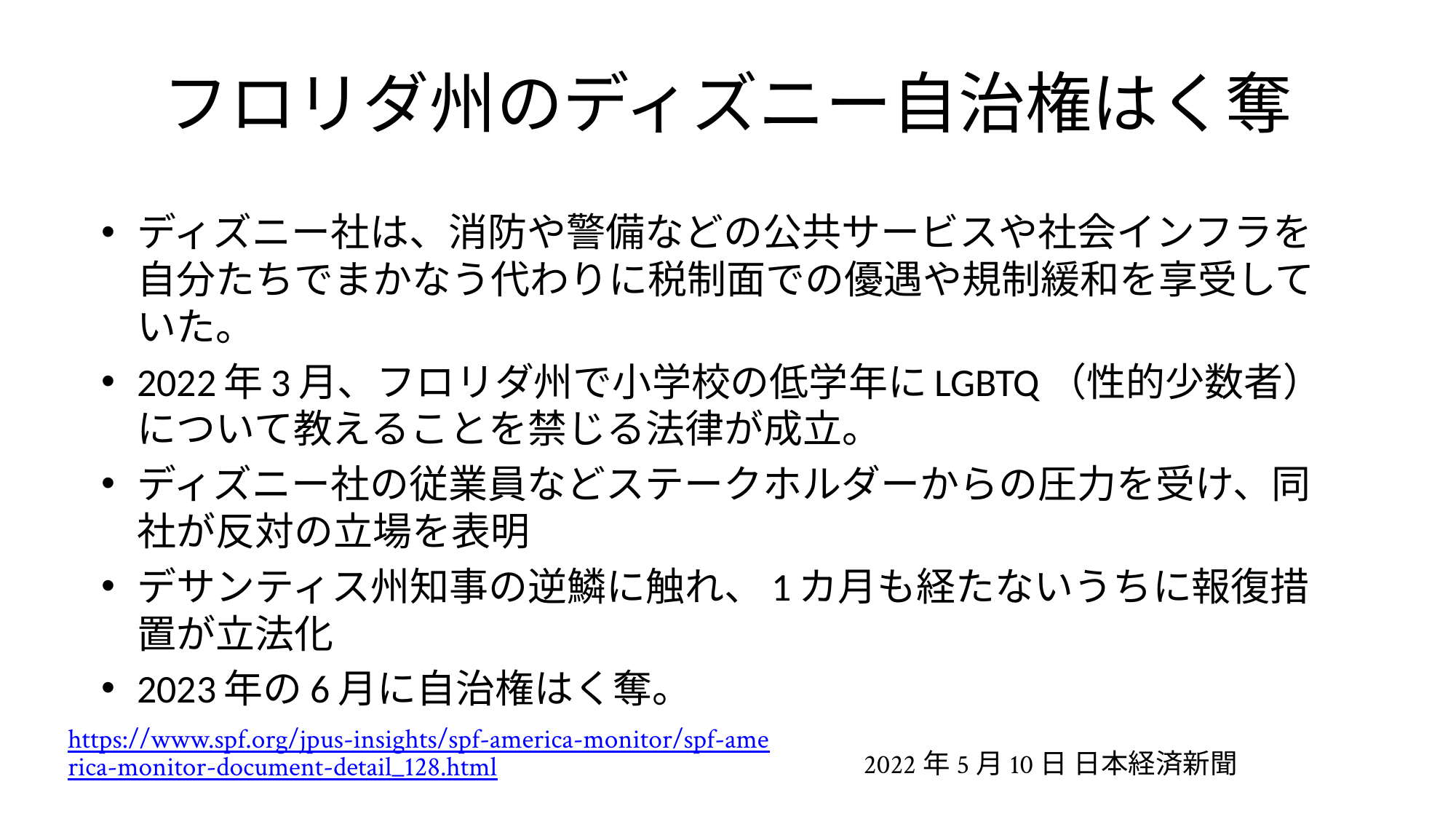

# フロリダ州のディズニー自治権はく奪
ディズニー社は、消防や警備などの公共サービスや社会インフラを自分たちでまかなう代わりに税制面での優遇や規制緩和を享受していた。
2022年3月、フロリダ州で小学校の低学年にLGBTQ（性的少数者）について教えることを禁じる法律が成立。
ディズニー社の従業員などステークホルダーからの圧力を受け、同社が反対の立場を表明
デサンティス州知事の逆鱗に触れ、1カ月も経たないうちに報復措置が立法化
2023年の6月に自治権はく奪。
https://www.spf.org/jpus-insights/spf-america-monitor/spf-america-monitor-document-detail_128.html
2022年5月10日 日本経済新聞